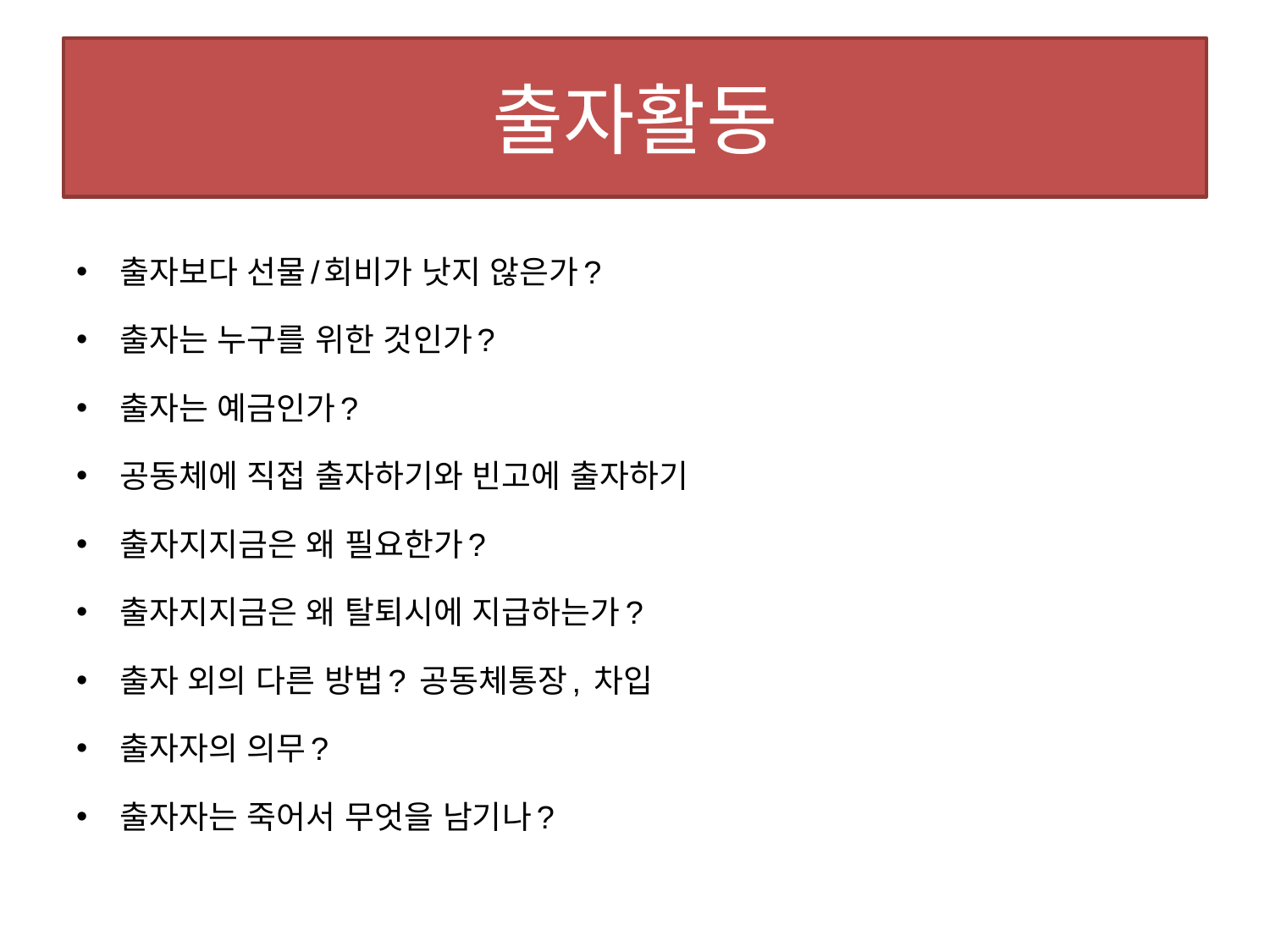

# 출자활동
출자보다 선물/회비가 낫지 않은가?
출자는 누구를 위한 것인가?
출자는 예금인가?
공동체에 직접 출자하기와 빈고에 출자하기
출자지지금은 왜 필요한가?
출자지지금은 왜 탈퇴시에 지급하는가?
출자 외의 다른 방법? 공동체통장, 차입
출자자의 의무?
출자자는 죽어서 무엇을 남기나?